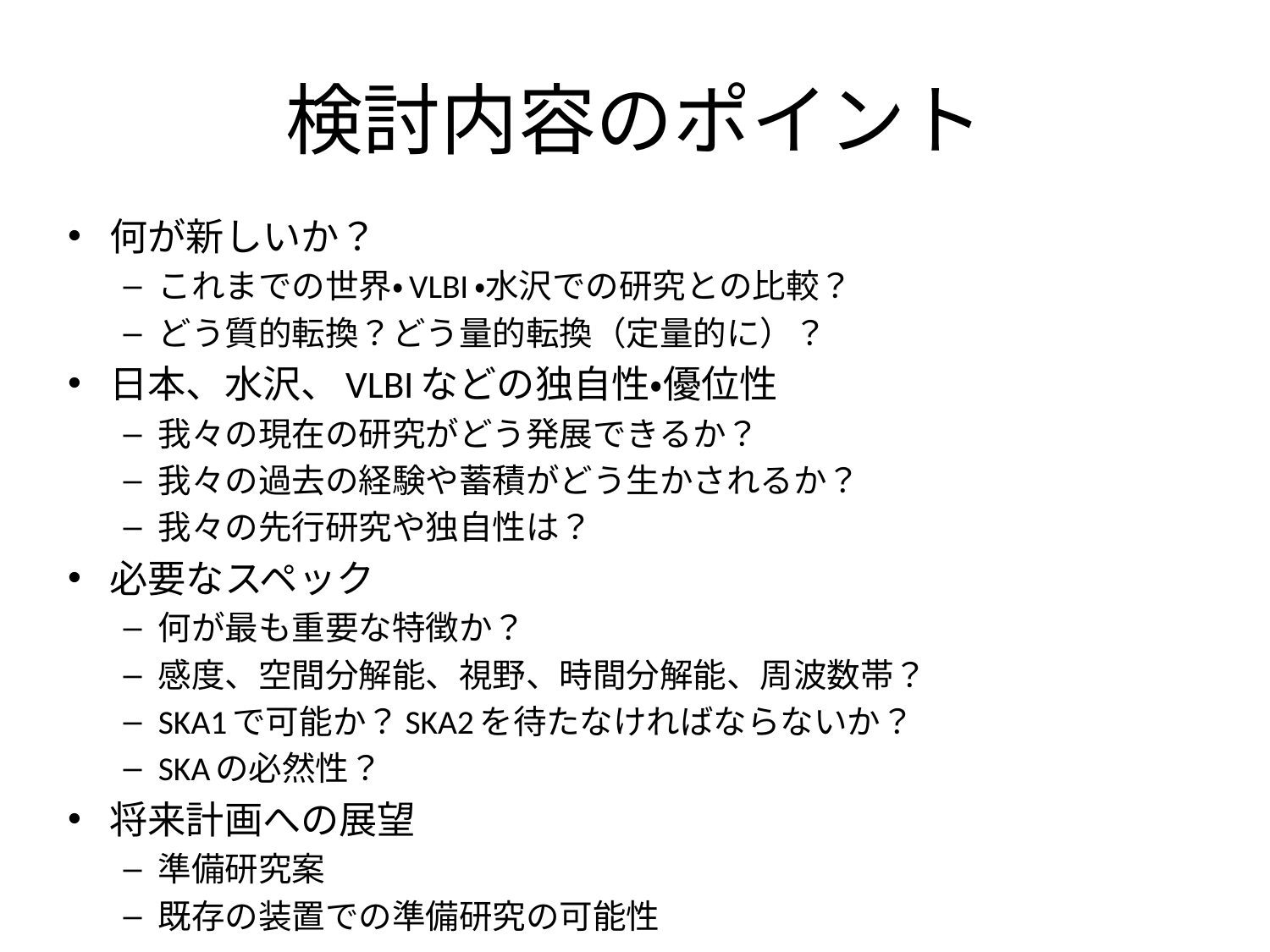

# 検討内容のポイント
何が新しいか？
これまでの世界・VLBI・水沢での研究との比較？
どう質的転換？どう量的転換（定量的に）？
日本、水沢、VLBIなどの独自性・優位性
我々の現在の研究がどう発展できるか？
我々の過去の経験や蓄積がどう生かされるか？
我々の先行研究や独自性は？
必要なスペック
何が最も重要な特徴か？
感度、空間分解能、視野、時間分解能、周波数帯？
SKA1で可能か？SKA2を待たなければならないか？
SKAの必然性？
将来計画への展望
準備研究案
既存の装置での準備研究の可能性